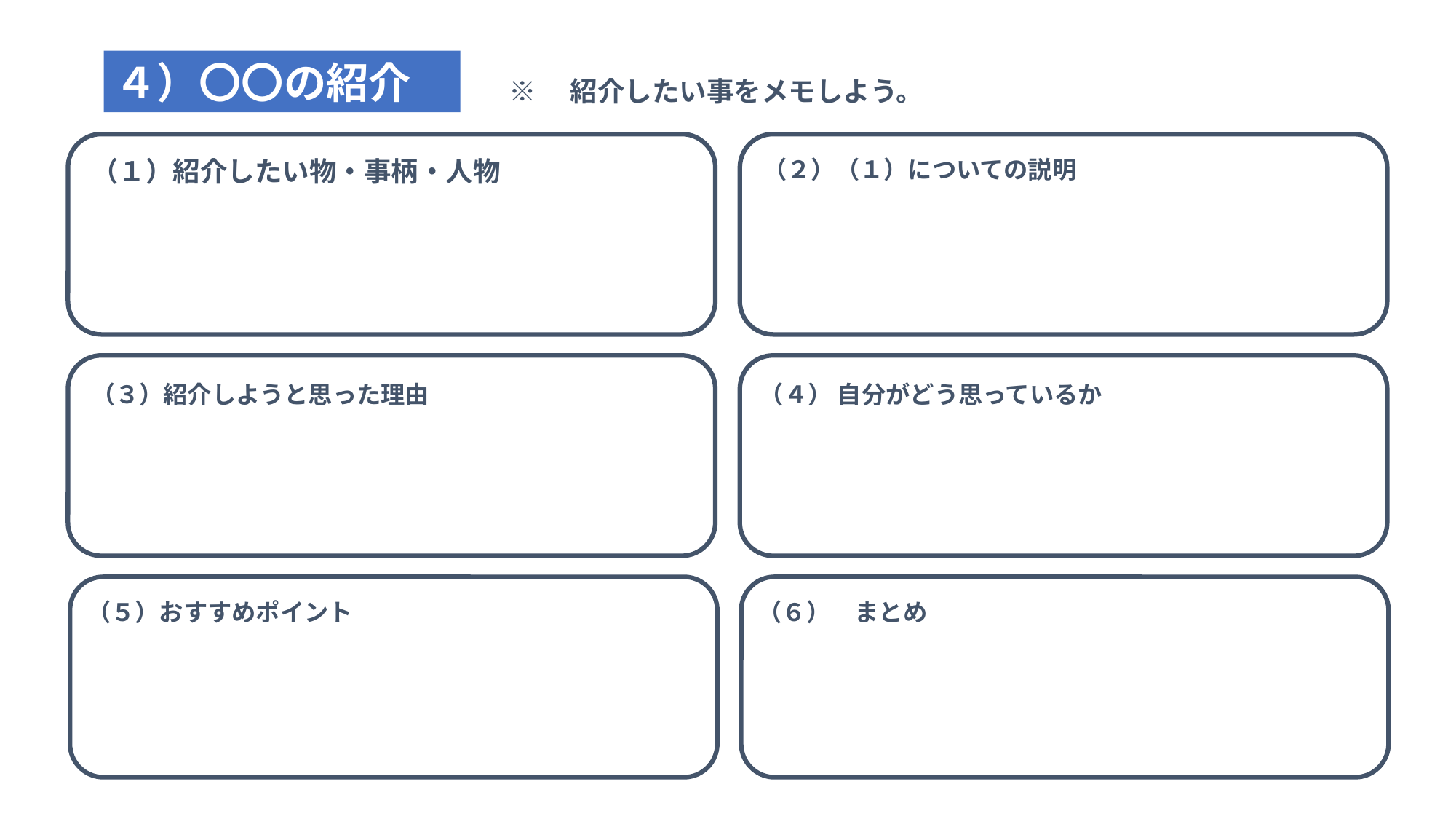

４）〇〇の紹介
※　紹介したい事をメモしよう。

（１）紹介したい物・事柄・人物

（２）（１）についての説明

（３）紹介しようと思った理由

（４） 自分がどう思っているか

（５）おすすめポイント

（６）　まとめ